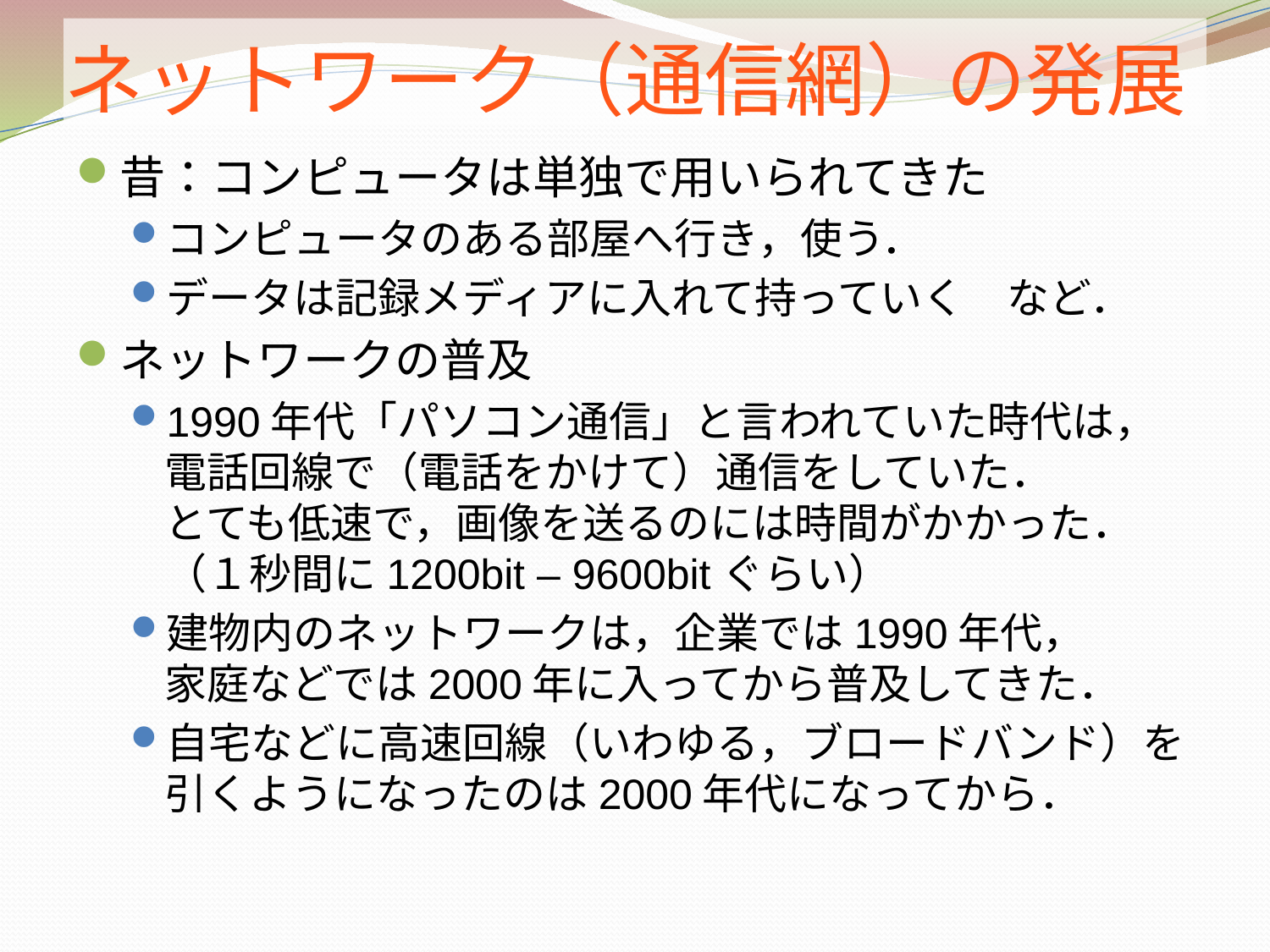

# ネットワーク（通信網）の発展
昔：コンピュータは単独で用いられてきた
コンピュータのある部屋へ行き，使う．
データは記録メディアに入れて持っていく　など．
ネットワークの普及
1990年代「パソコン通信」と言われていた時代は，電話回線で（電話をかけて）通信をしていた．
とても低速で，画像を送るのには時間がかかった．
（１秒間に1200bit – 9600bitぐらい）
建物内のネットワークは，企業では1990年代，
家庭などでは2000年に入ってから普及してきた．
自宅などに高速回線（いわゆる，ブロードバンド）を引くようになったのは2000年代になってから．